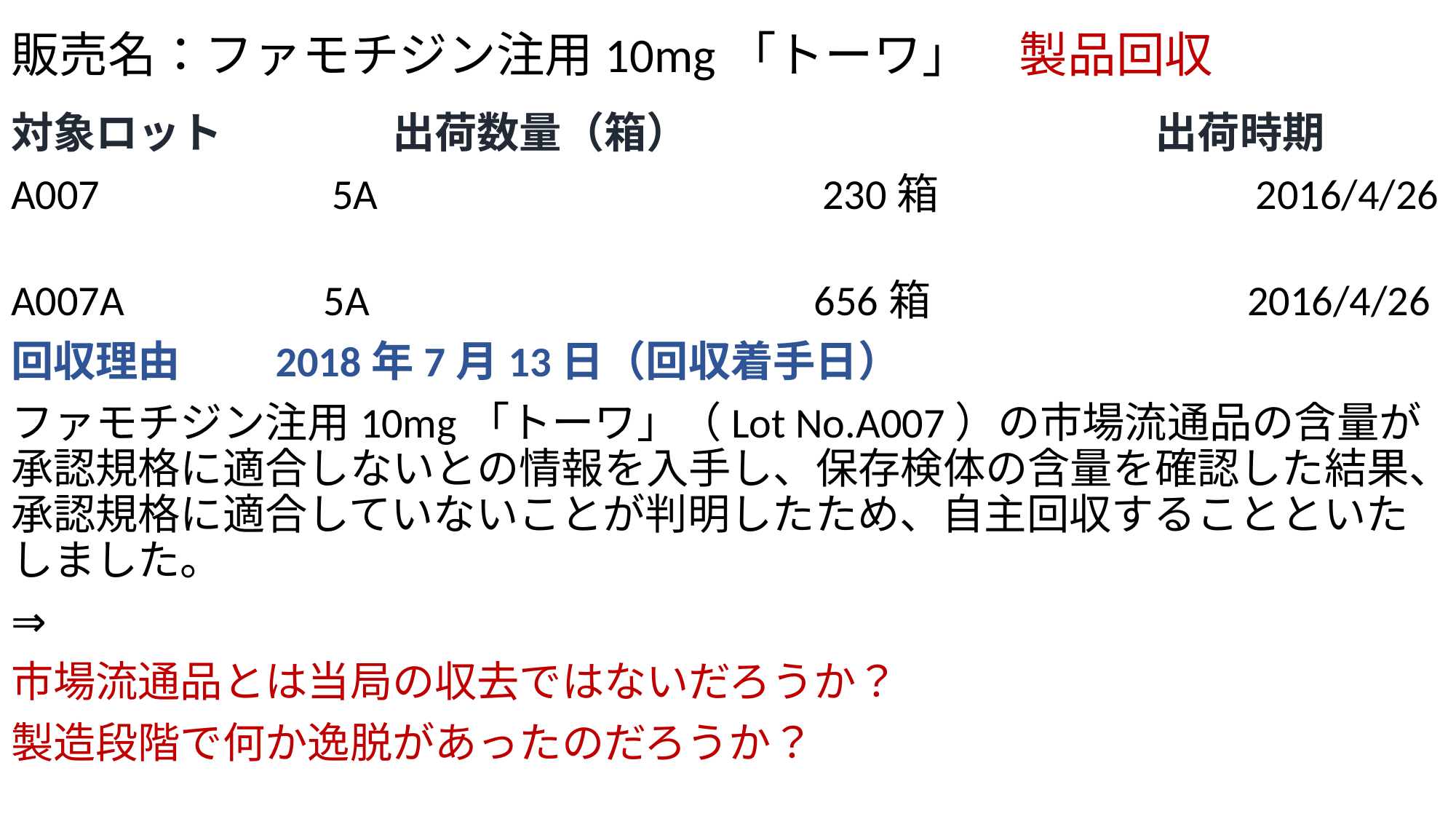

# 販売名：ファモチジン注用10mg「トーワ」　製品回収
対象ロット　　　　出荷数量（箱）　　　　　　　　　　　出荷時期
A007　　　　　5A　　　　　　　　　　230箱　　　　　　　 2016/4/26
A007A　　　　 5A　　　　　　　　　　656箱　　　　　　 　2016/4/26
回収理由　　2018年7月13日（回収着手日）
ファモチジン注用10mg「トーワ」（Lot No.A007）の市場流通品の含量が承認規格に適合しないとの情報を入手し、保存検体の含量を確認した結果、承認規格に適合していないことが判明したため、自主回収することといたしました。
⇒
市場流通品とは当局の収去ではないだろうか？
製造段階で何か逸脱があったのだろうか？